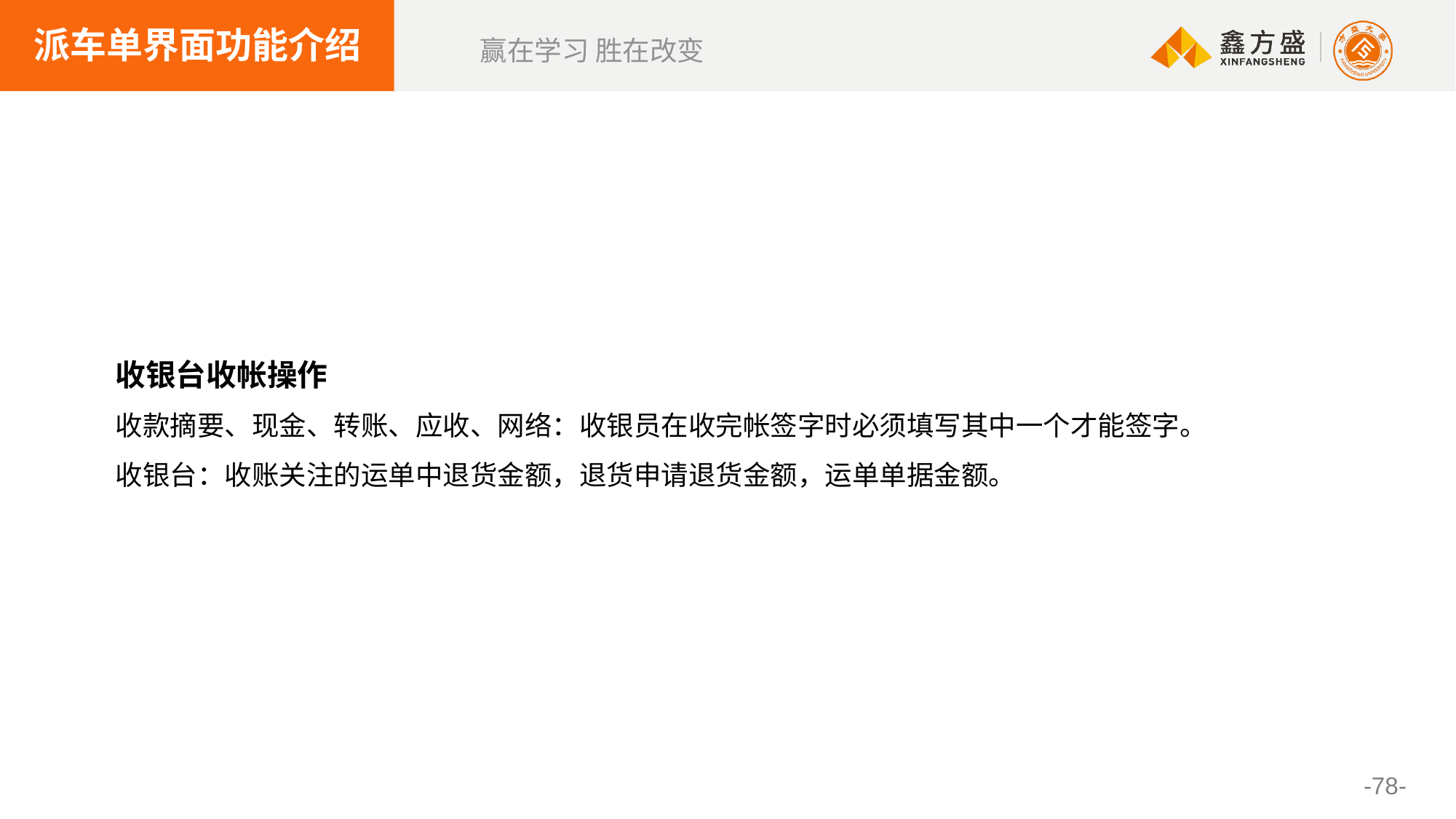

派车单界面功能介绍

收银台收帐操作
收款摘要、现金、转账、应收、网络：收银员在收完帐签字时必须填写其中一个才能签字。
收银台：收账关注的运单中退货金额，退货申请退货金额，运单单据金额。